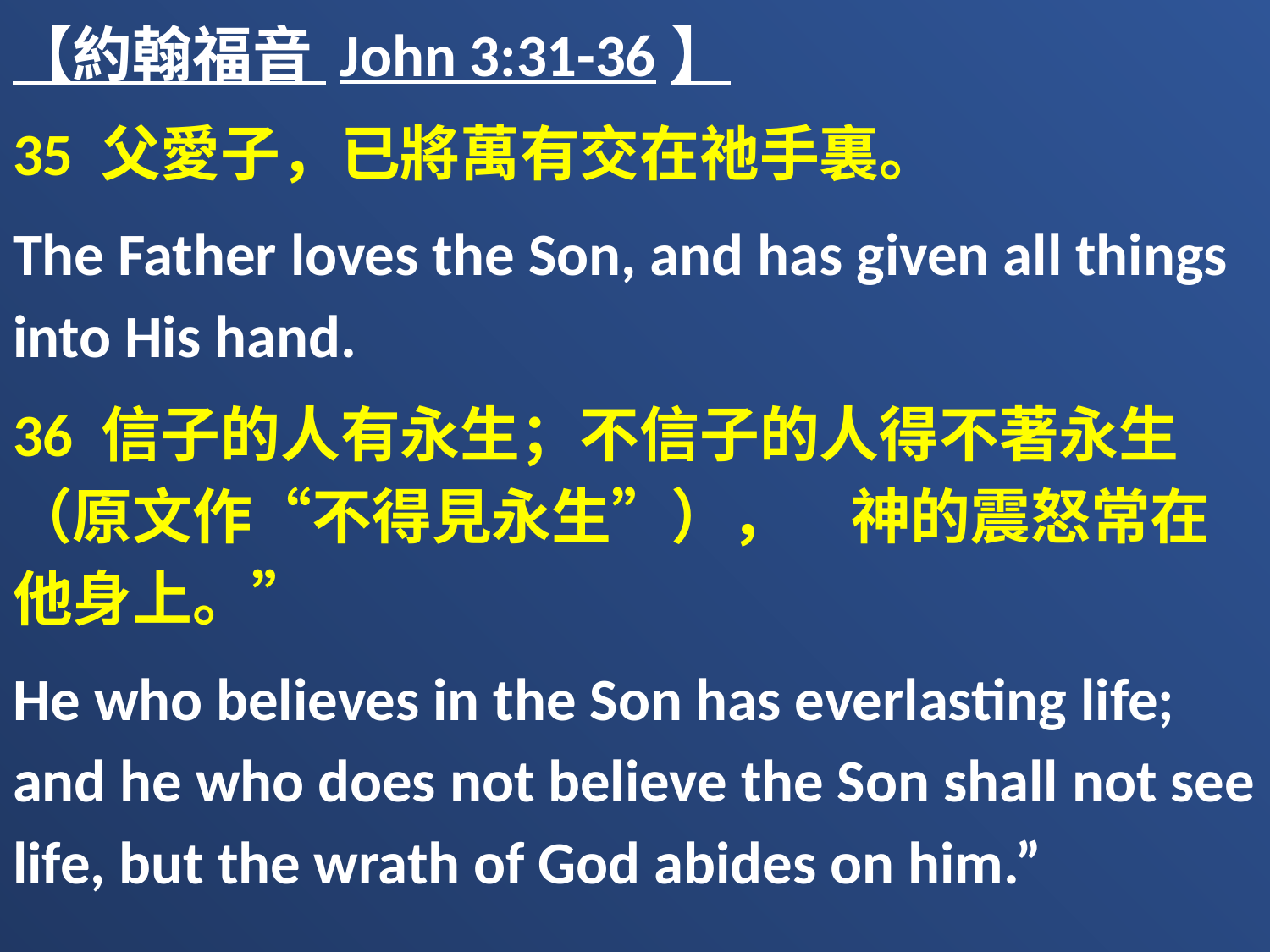

【約翰福音 John 3:31-36】
35 父愛子，已將萬有交在祂手裏。
The Father loves the Son, and has given all things into His hand.
36 信子的人有永生；不信子的人得不著永生（原文作“不得見永生”），　神的震怒常在他身上。”
He who believes in the Son has everlasting life; and he who does not believe the Son shall not see life, but the wrath of God abides on him.”